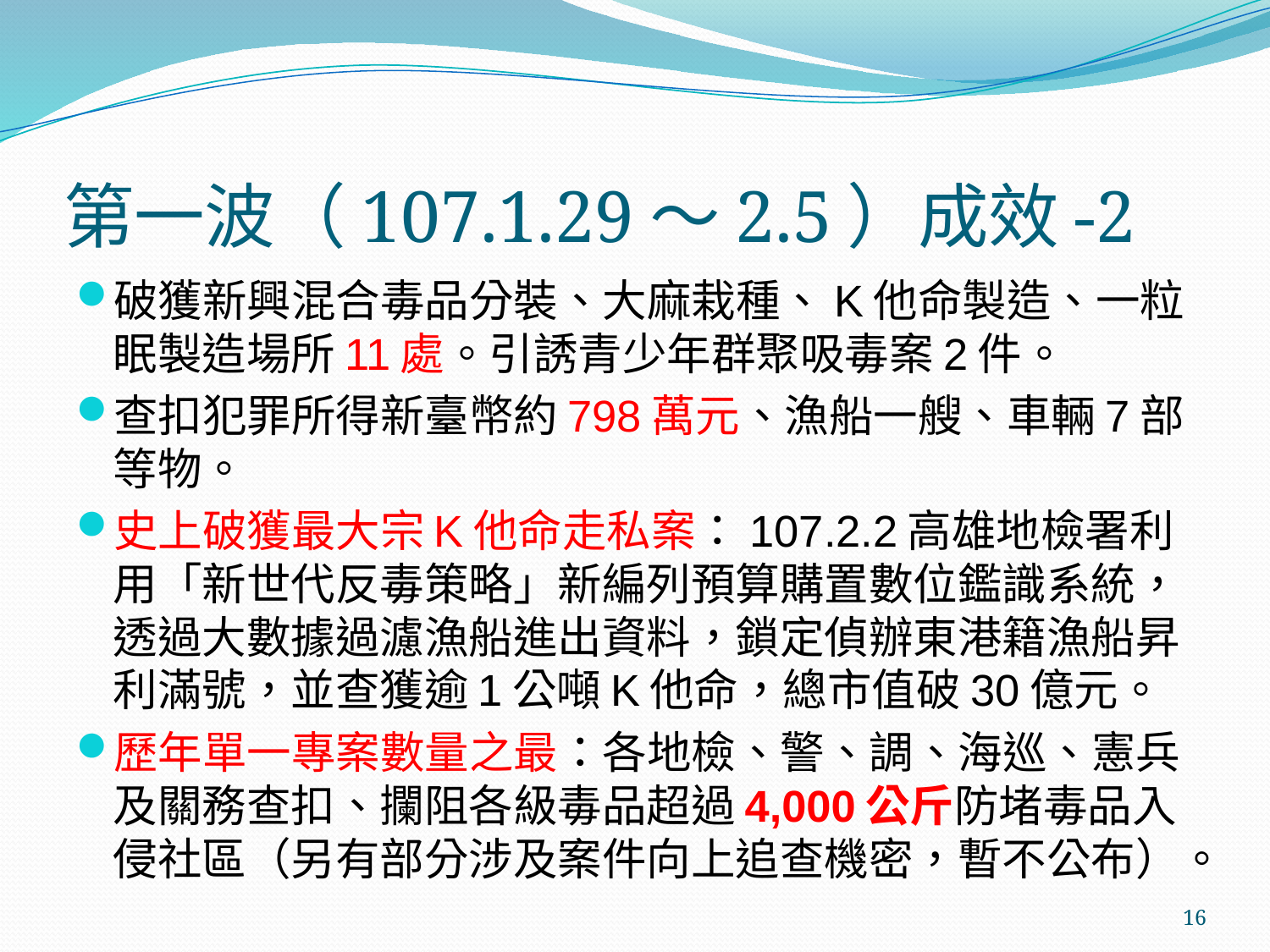

# 第一波（107.1.29～2.5）成效-2
破獲新興混合毒品分裝、大麻栽種、K他命製造、一粒眠製造場所11處。引誘青少年群聚吸毒案2件。
查扣犯罪所得新臺幣約798萬元、漁船一艘、車輛7部等物。
史上破獲最大宗K他命走私案：107.2.2高雄地檢署利用「新世代反毒策略」新編列預算購置數位鑑識系統，透過大數據過濾漁船進出資料，鎖定偵辦東港籍漁船昇利滿號，並查獲逾1公噸K他命，總市值破30億元。
歷年單一專案數量之最：各地檢、警、調、海巡、憲兵及關務查扣、攔阻各級毒品超過4,000公斤防堵毒品入侵社區（另有部分涉及案件向上追查機密，暫不公布）。

16